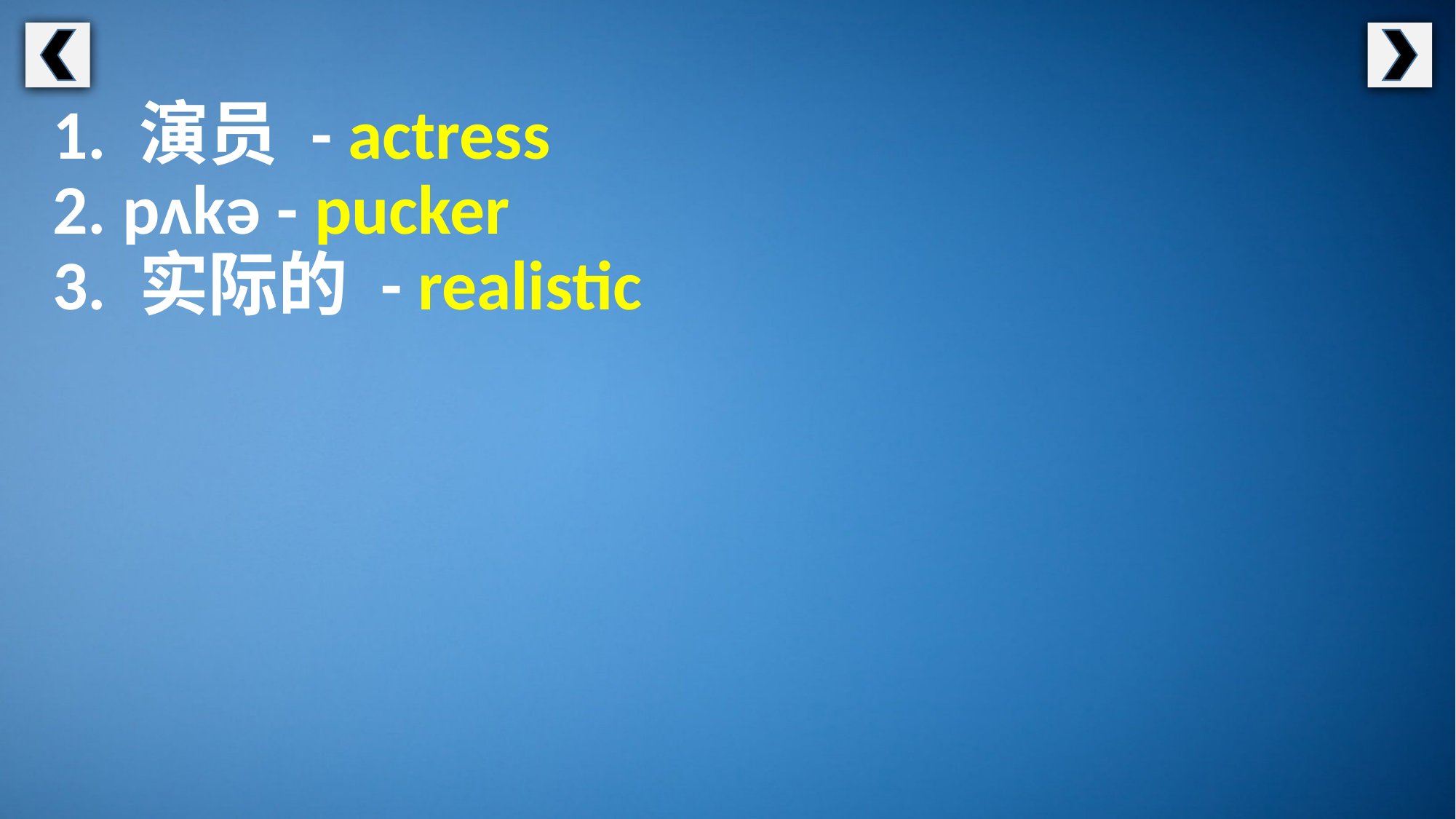

1. 演员 - actress
2. pʌkə - pucker
3. 实际的 - realistic